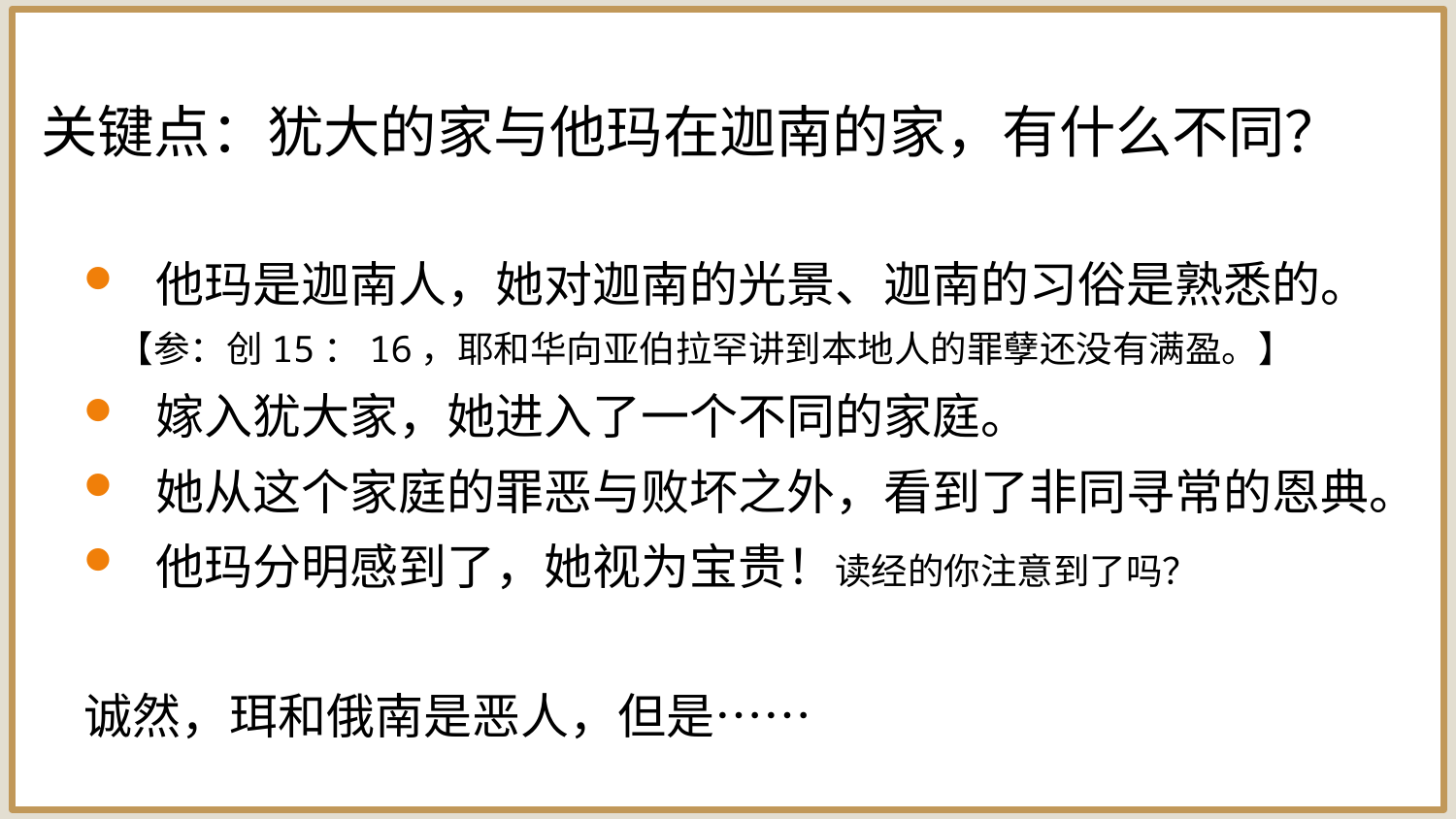

关键点：犹大的家与他玛在迦南的家，有什么不同？

  他玛是迦南人，她对迦南的光景、迦南的习俗是熟悉的。
   【参：创15：16，耶和华向亚伯拉罕讲到本地人的罪孽还没有满盈。】
  嫁入犹大家，她进入了一个不同的家庭。
  她从这个家庭的罪恶与败坏之外，看到了非同寻常的恩典。
  他玛分明感到了，她视为宝贵！读经的你注意到了吗？

诚然，珥和俄南是恶人，但是……